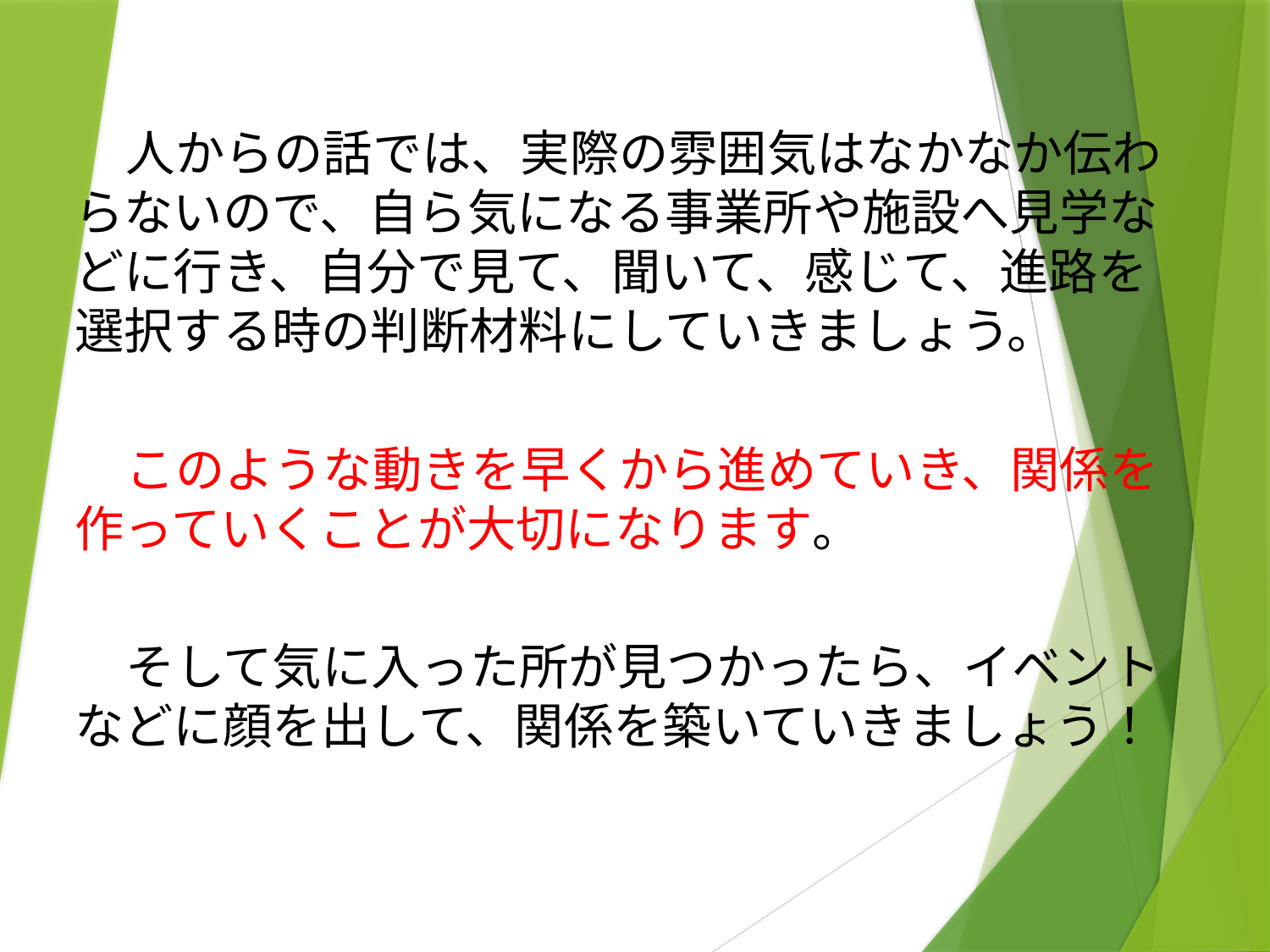

人からの話では、実際の雰囲気はなかなか伝わらないので、自ら気になる事業所や施設へ見学などに行き、自分で見て、聞いて、感じて、進路を選択する時の判断材料にしていきましょう。

　　このような動きを早くから進めていき、関係を作っていくことが大切になります。

　　そして気に入った所が見つかったら、イベントなどに顔を出して、関係を築いていきましょう！